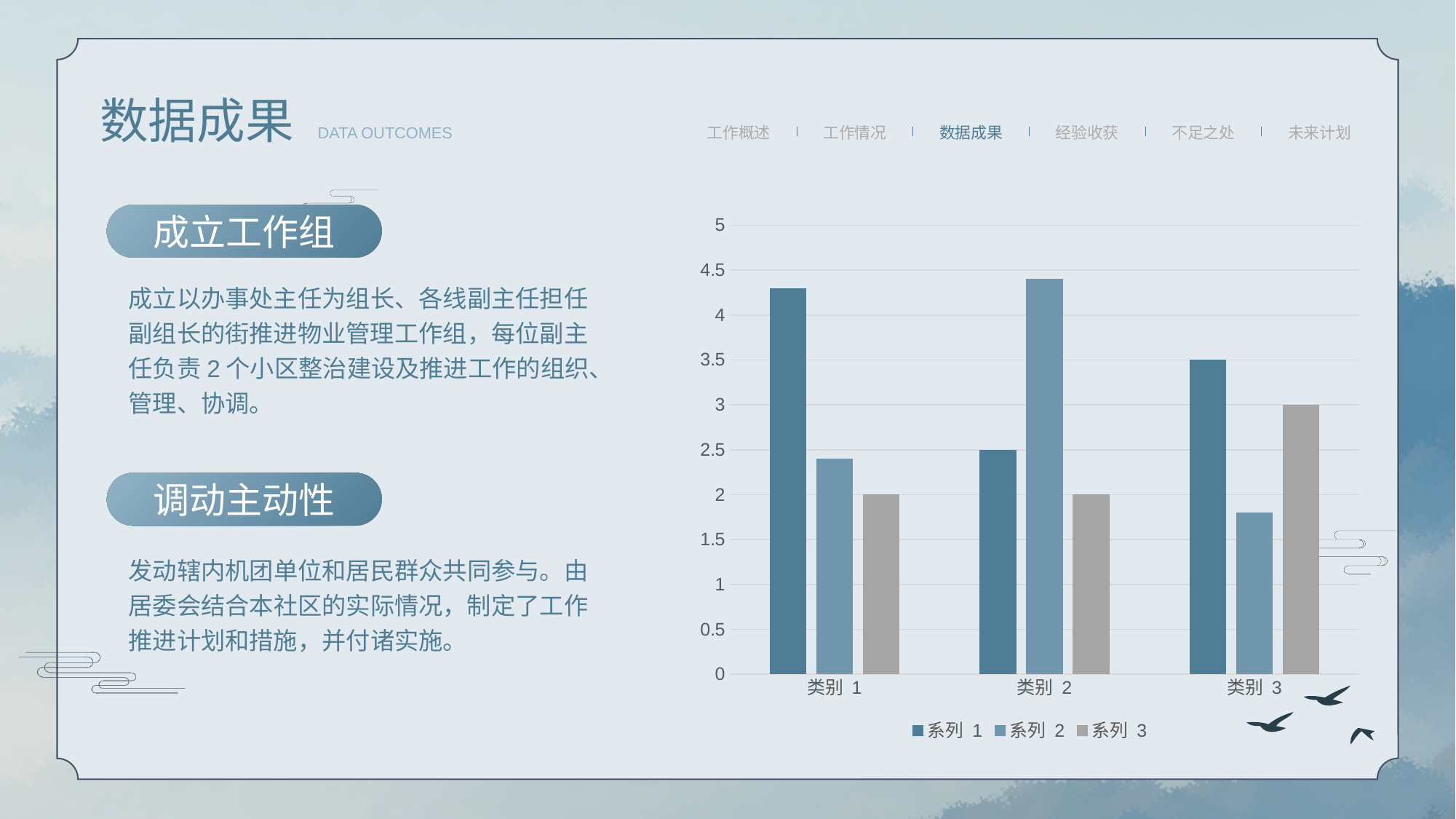

数据成果
DATA OUTCOMES
工作概述
工作情况
数据成果
经验收获
不足之处
未来计划
成⽴⼯作组

### Chart

| Category | 系列 1 | 系列 2 | 系列 3 |
|---|---|---|---|
| 类别 1 | 4.3 | 2.4 | 2.0 |
| 类别 2 | 2.5 | 4.4 | 2.0 |
| 类别 3 | 3.5 | 1.8 | 3.0 |
成⽴以办事处主任为组长、各线副主任担任副组长的街推进物业管理⼯作组，每位副主任负责2个⼩区整治建设及推进⼯作的组织、管理、协调。
调动主动性
发动辖内机团单位和居民群众共同参与。由居委会结合本社区的实际情况，制定了⼯作推进计划和措施，并付诸实施。